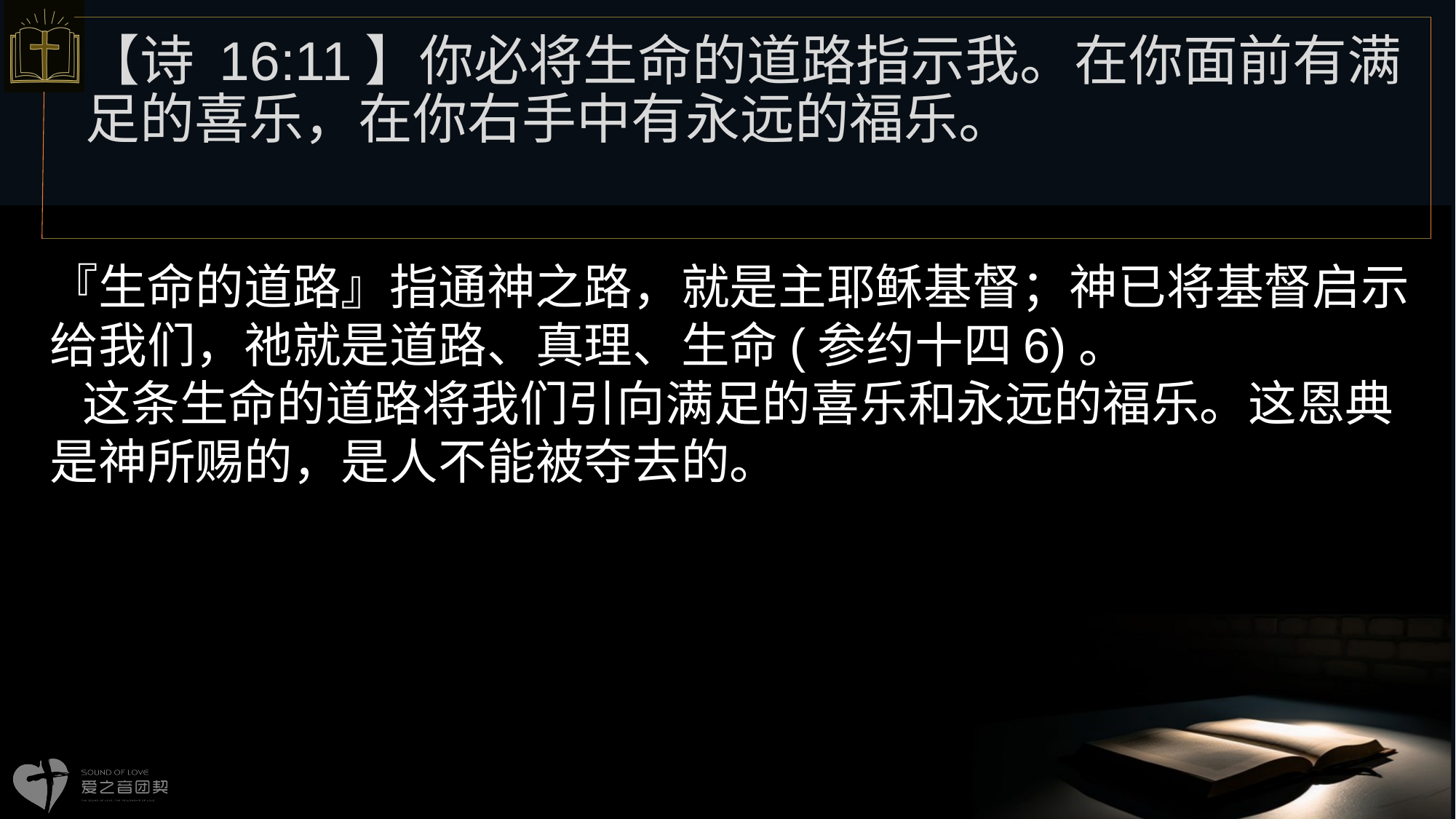

【诗 16:11】你必将生命的道路指示我。在你面前有满足的喜乐，在你右手中有永远的福乐。
# 『生命的道路』指通神之路，就是主耶稣基督；神已将基督启示给我们，祂就是道路、真理、生命(参约十四6)。 这条生命的道路将我们引向满足的喜乐和永远的福乐。这恩典是神所赐的，是人不能被夺去的。